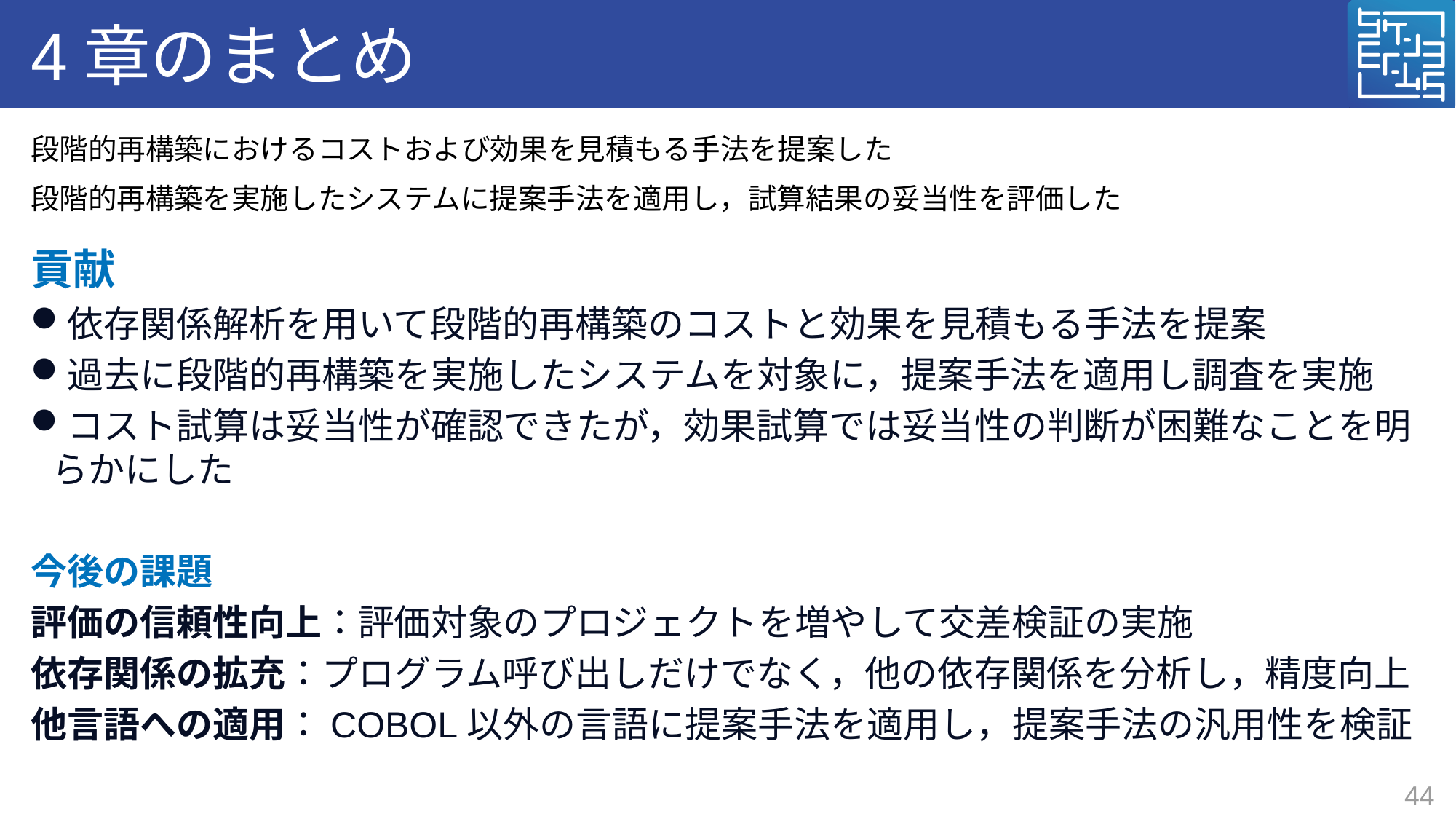

# 4章のまとめ
段階的再構築におけるコストおよび効果を見積もる手法を提案した
段階的再構築を実施したシステムに提案手法を適用し，試算結果の妥当性を評価した

貢献
依存関係解析を用いて段階的再構築のコストと効果を見積もる手法を提案
過去に段階的再構築を実施したシステムを対象に，提案手法を適用し調査を実施
コスト試算は妥当性が確認できたが，効果試算では妥当性の判断が困難なことを明らかにした

今後の課題
評価の信頼性向上：評価対象のプロジェクトを増やして交差検証の実施
依存関係の拡充：プログラム呼び出しだけでなく，他の依存関係を分析し，精度向上
他言語への適用：COBOL以外の言語に提案手法を適用し，提案手法の汎用性を検証

44